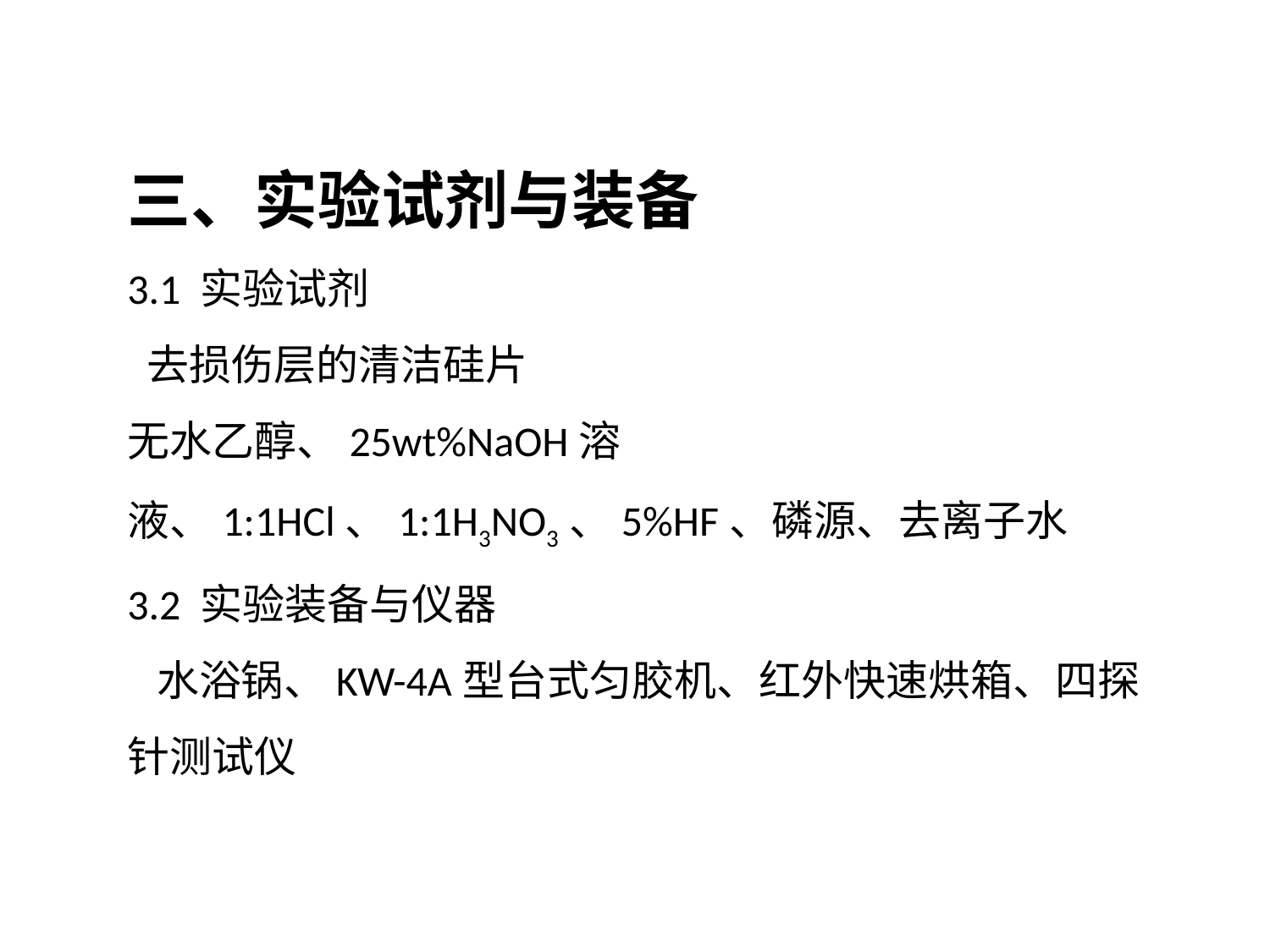

三、实验试剂与装备
3.1 实验试剂
 去损伤层的清洁硅片
无水乙醇、25wt%NaOH溶液、1:1HCl、1:1H3NO3、5%HF、磷源、去离子水
3.2 实验装备与仪器
  水浴锅、KW-4A型台式匀胶机、红外快速烘箱、四探针测试仪